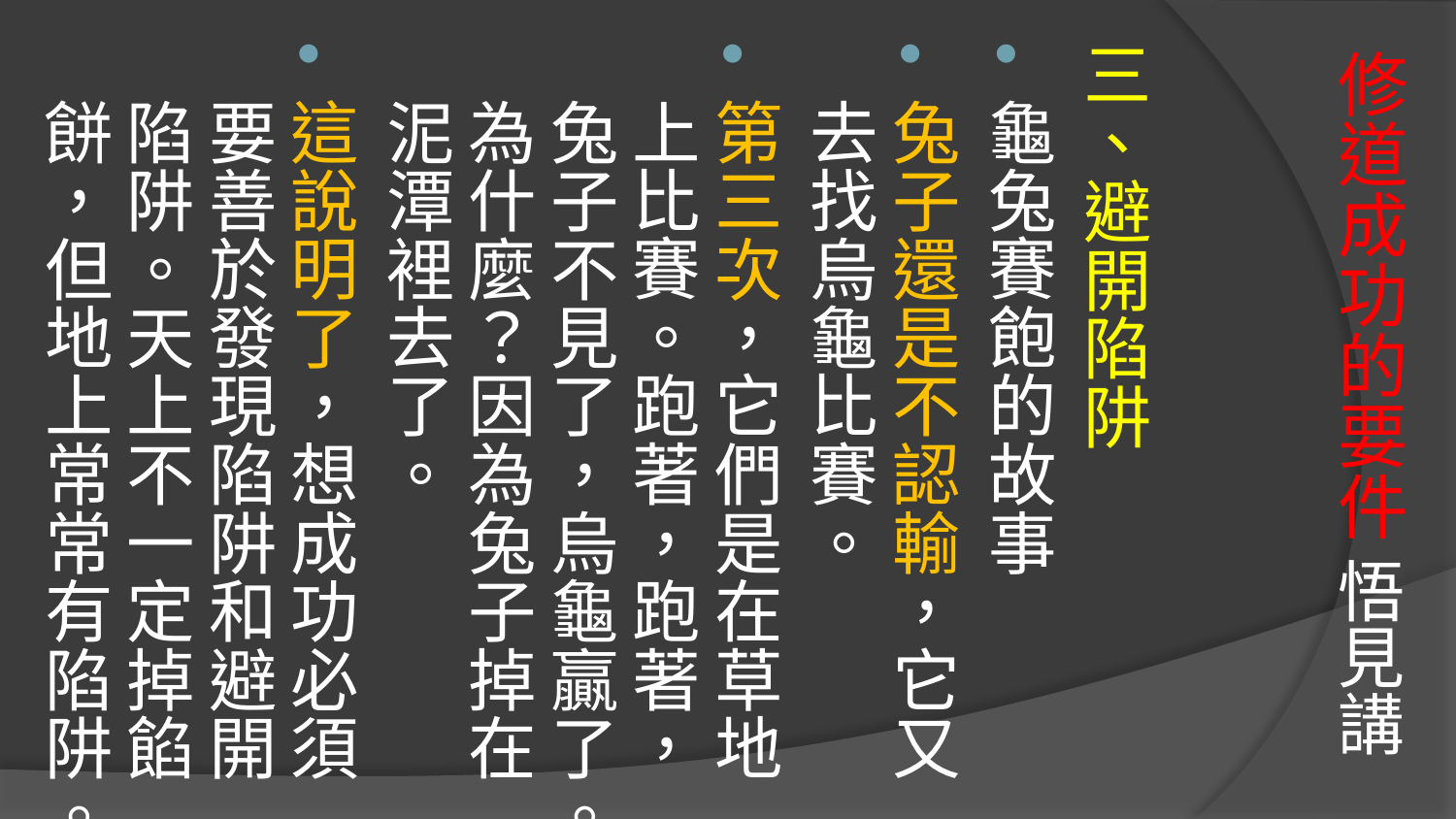

# 修道成功的要件 悟見講
三、避開陷阱
龜兔賽飽的故事
兔子還是不認輸，它又去找烏龜比賽。
第三次，它們是在草地上比賽。跑著，跑著，兔子不見了，烏龜贏了。為什麼？因為兔子掉在泥潭裡去了。
這說明了，想成功必須要善於發現陷阱和避開陷阱。天上不一定掉餡餅，但地上常常有陷阱。